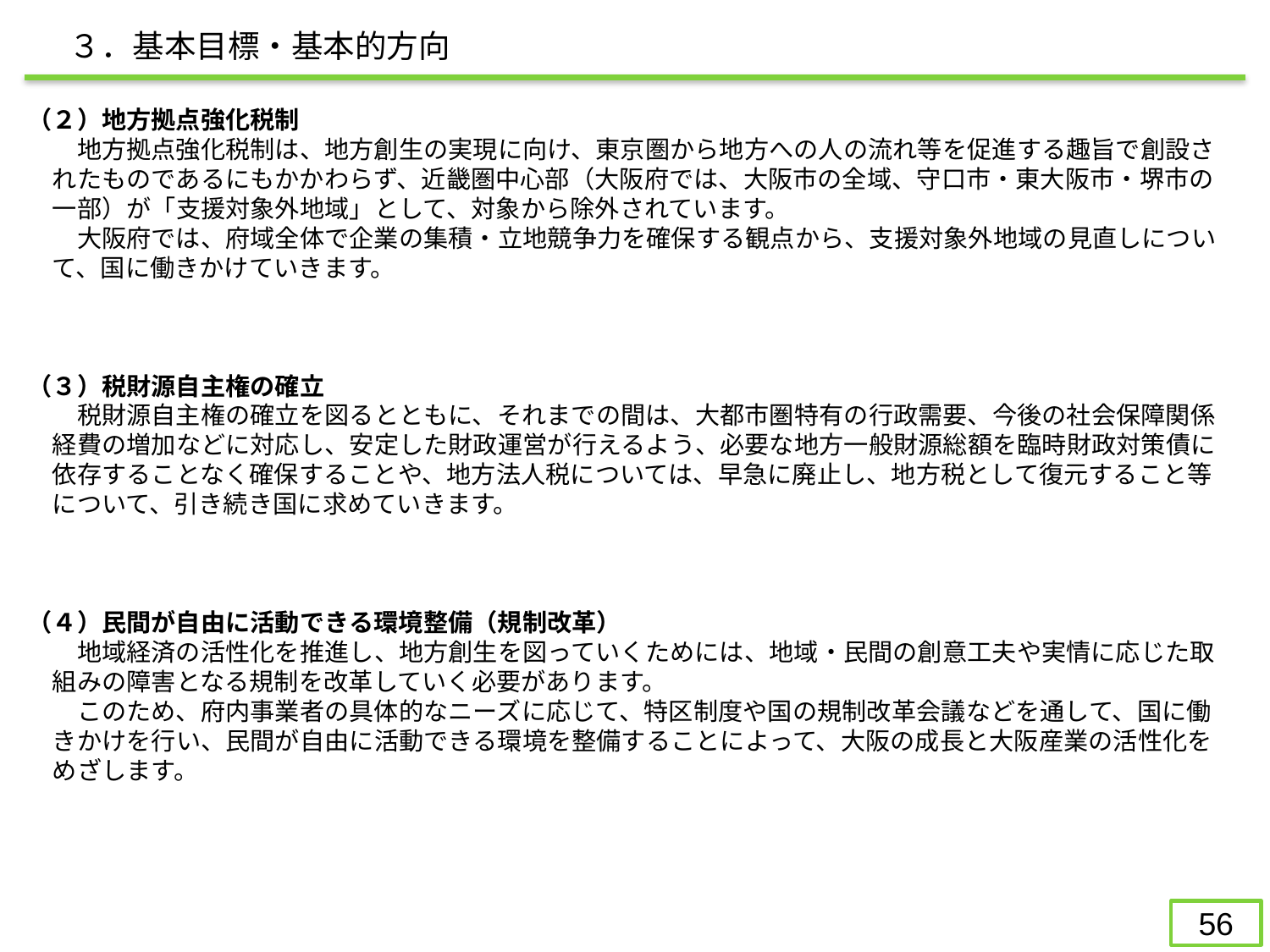

３．基本目標・基本的方向
（２）地方拠点強化税制
　　地方拠点強化税制は、地方創生の実現に向け、東京圏から地方への人の流れ等を促進する趣旨で創設されたものであるにもかかわらず、近畿圏中心部（大阪府では、大阪市の全域、守口市・東大阪市・堺市の一部）が「支援対象外地域」として、対象から除外されています。
　　大阪府では、府域全体で企業の集積・立地競争力を確保する観点から、支援対象外地域の見直しについて、国に働きかけていきます。

（３）税財源自主権の確立
　　税財源自主権の確立を図るとともに、それまでの間は、大都市圏特有の行政需要、今後の社会保障関係経費の増加などに対応し、安定した財政運営が行えるよう、必要な地方一般財源総額を臨時財政対策債に依存することなく確保することや、地方法人税については、早急に廃止し、地方税として復元すること等について、引き続き国に求めていきます。

（４）民間が自由に活動できる環境整備（規制改革）
　　地域経済の活性化を推進し、地方創生を図っていくためには、地域・民間の創意工夫や実情に応じた取組みの障害となる規制を改革していく必要があります。
　　このため、府内事業者の具体的なニーズに応じて、特区制度や国の規制改革会議などを通して、国に働きかけを行い、民間が自由に活動できる環境を整備することによって、大阪の成長と大阪産業の活性化をめざします。
56